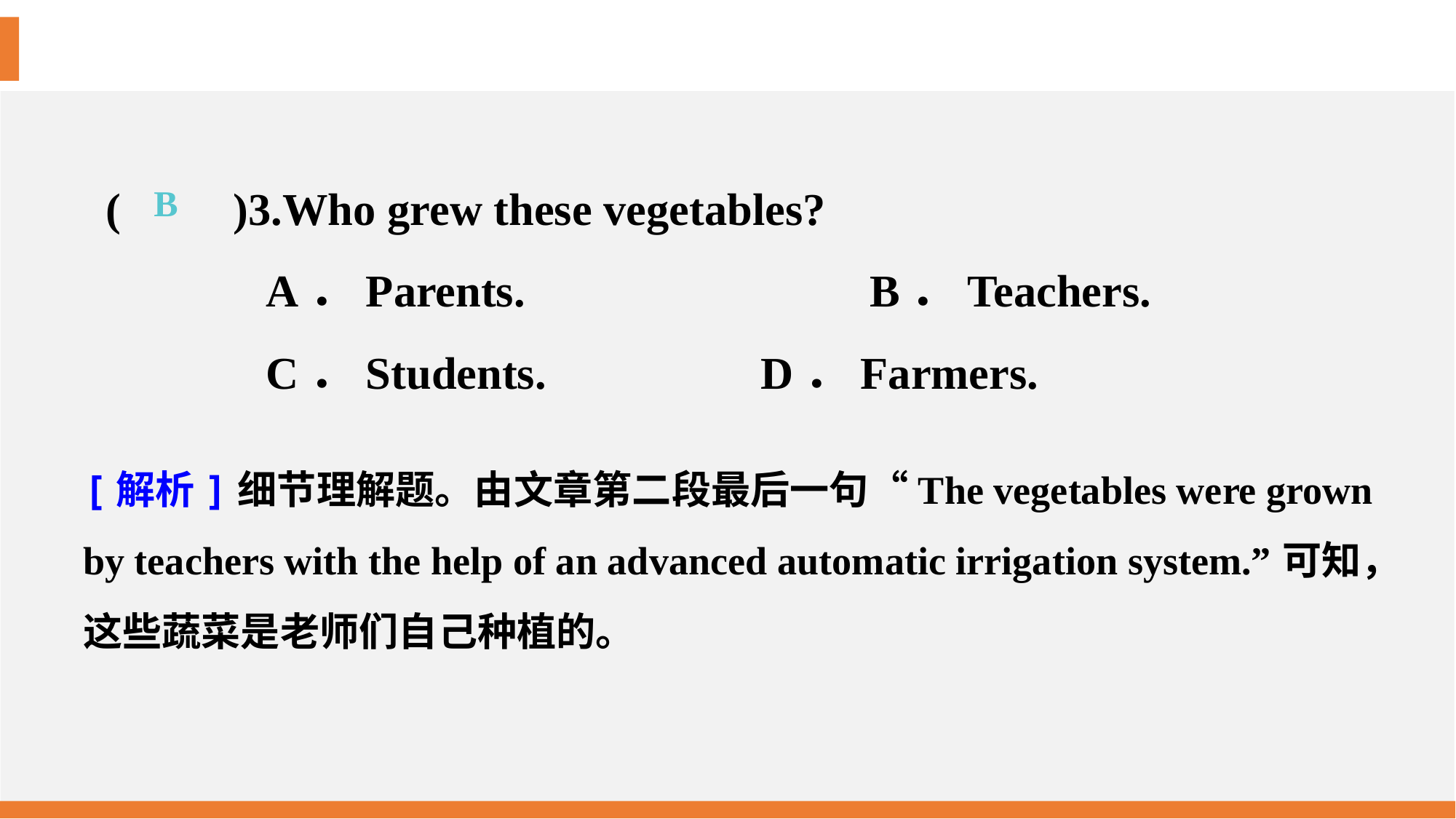

(　　)3.Who grew these vegetables?
A．Parents.  			B．Teachers.
C．Students.  		D．Farmers.
B
[解析]细节理解题。由文章第二段最后一句“The vegetables were grown by teachers with the help of an advanced automatic irrigation system.”可知，这些蔬菜是老师们自己种植的。